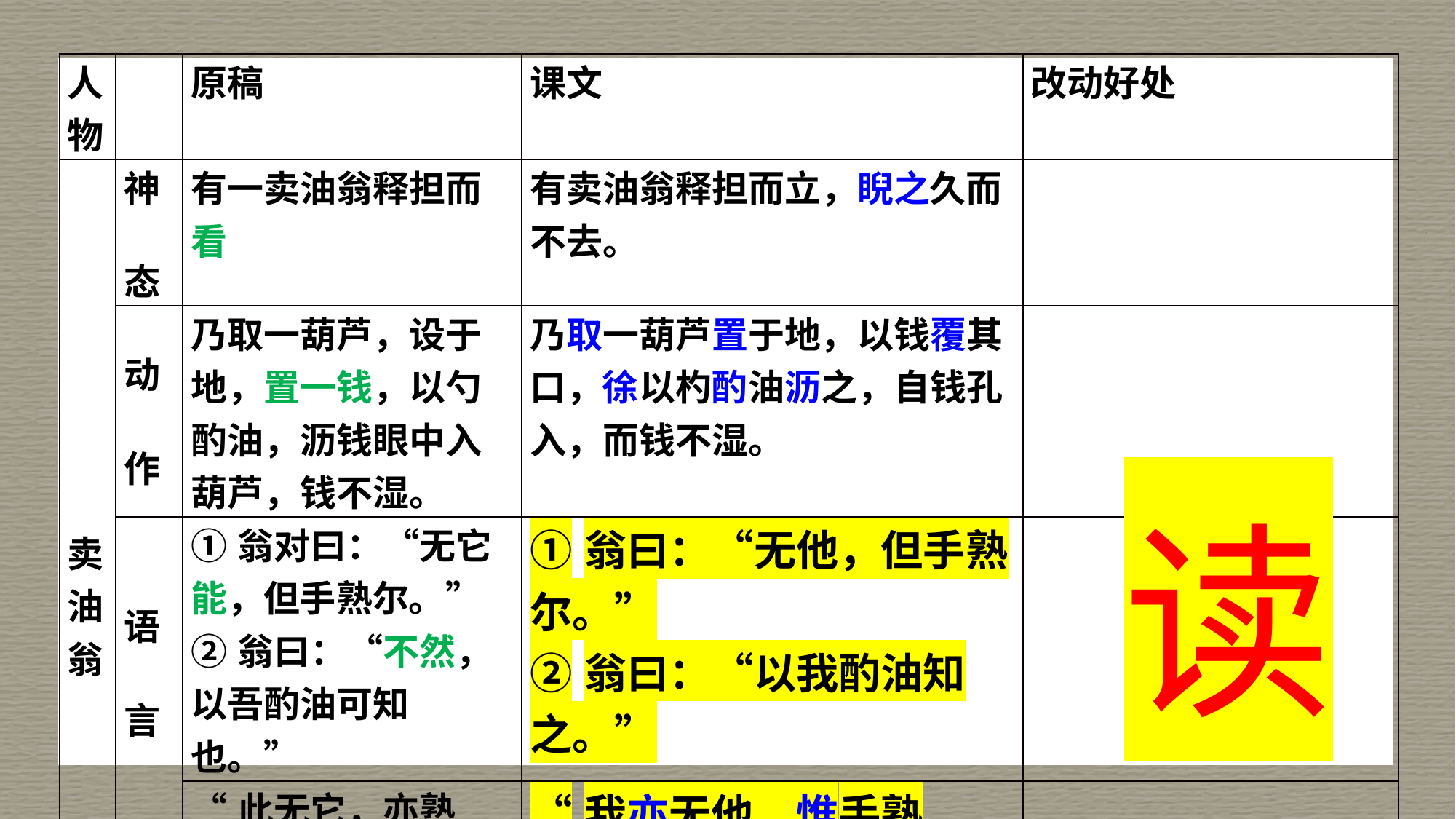

| 人 物 |  | 原稿 | 课文 | 改动好处 |
| --- | --- | --- | --- | --- |
| 卖 油 翁 | 神 态 | 有一卖油翁释担而看 | 有卖油翁释担而立，睨之久而不去。 |  |
|  | 动 作 | 乃取一葫芦，设于地，置一钱，以勺酌油，沥钱眼中入葫芦，钱不湿。 | 乃取一葫芦置于地，以钱覆其口，徐以杓酌油沥之，自钱孔入，而钱不湿。 |  |
|  | 语 言 | ①翁对曰：“无它能，但手熟尔。” ②翁曰：“不然，以吾酌油可知也。” | ①翁曰：“无他，但手熟尔。” ②翁曰：“以我酌油知之。” |  |
|  |  | “此无它，亦熟耳。” | “我亦无他，惟手熟耳。” |  |
读